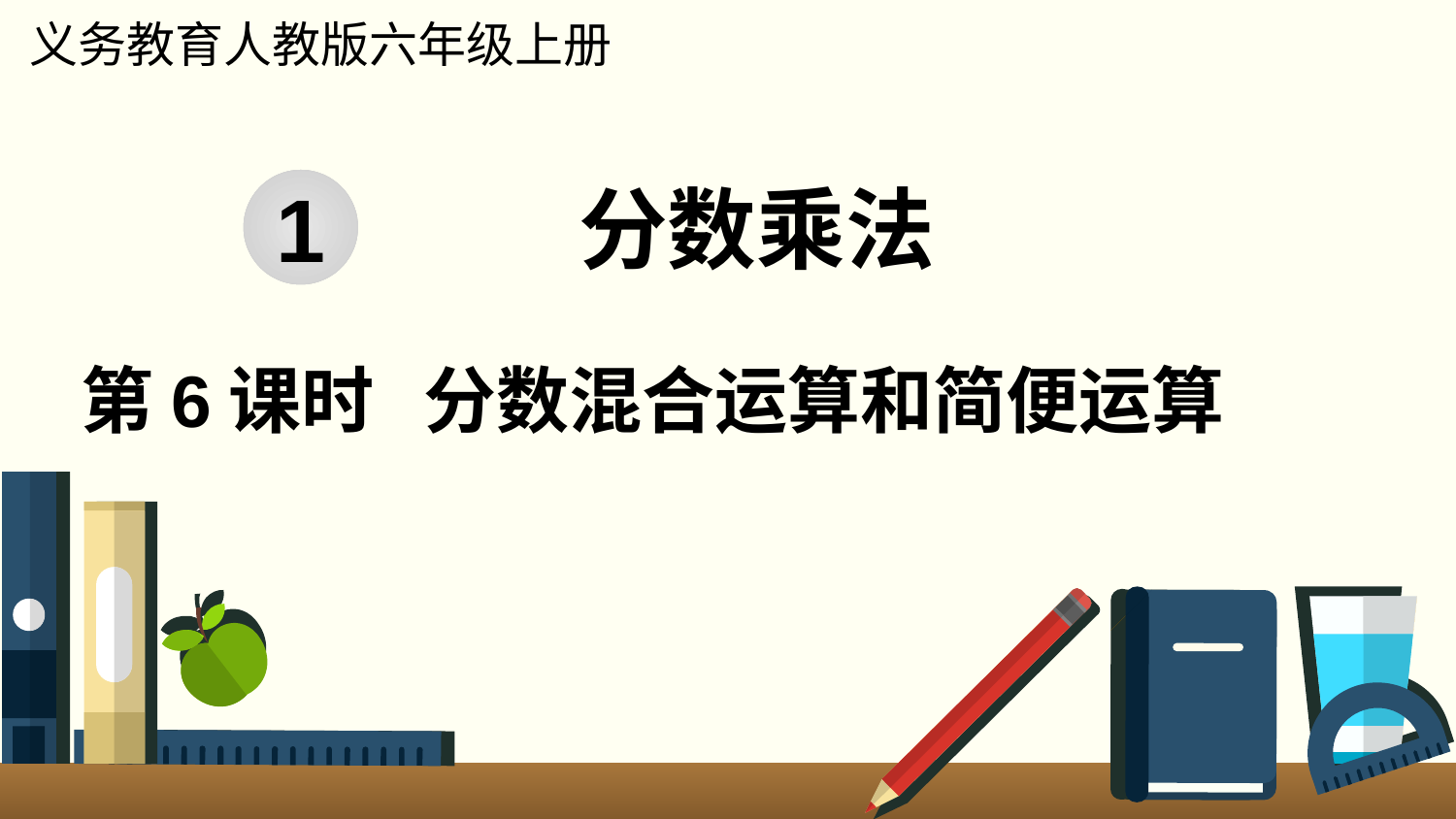

义务教育人教版六年级上册
分数乘法
1
第6课时   分数混合运算和简便运算
www.youyi100.com

优翼

www.youyi100.com